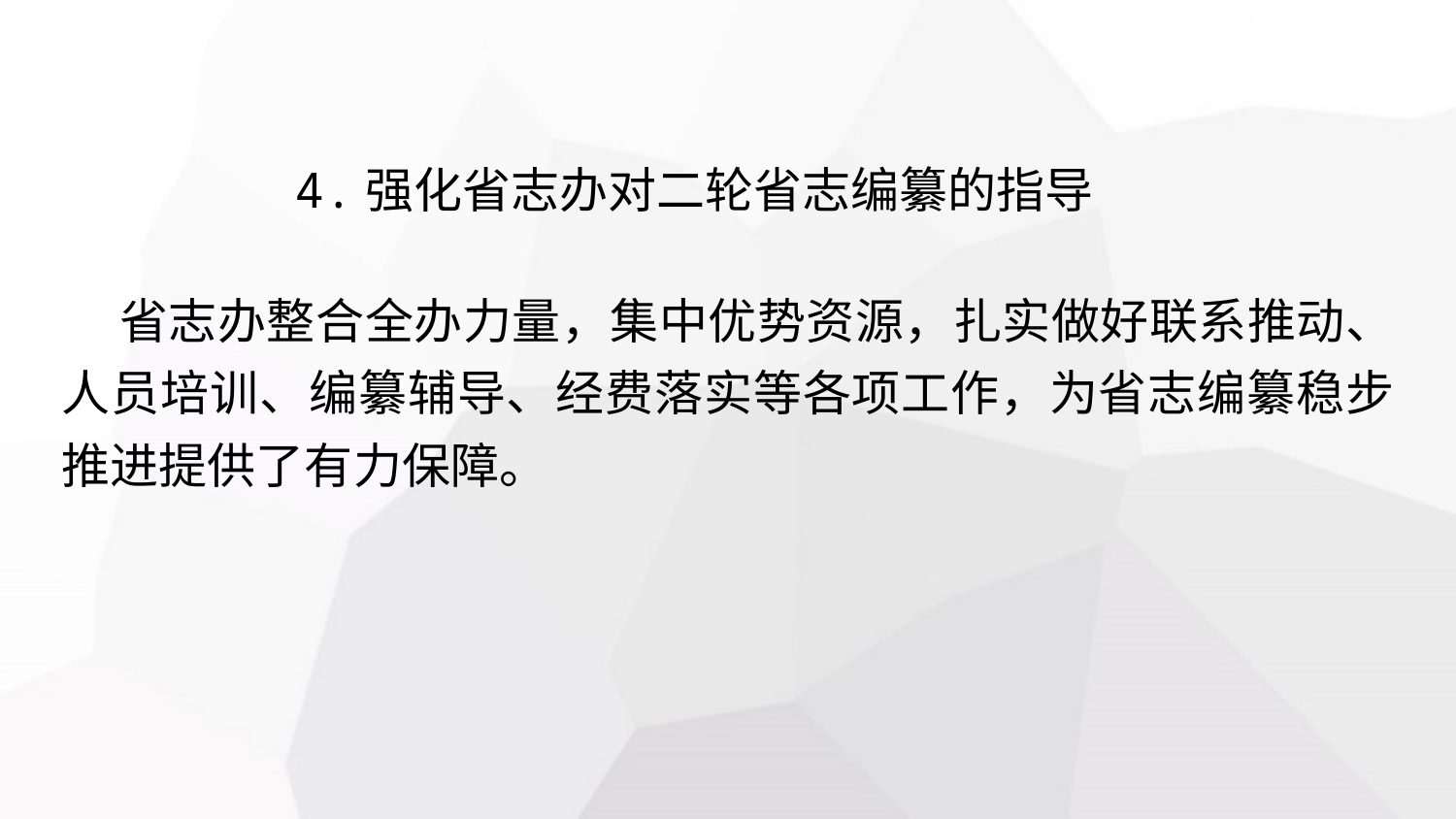

4.强化省志办对二轮省志编纂的指导

    省志办整合全办力量，集中优势资源，扎实做好联系推动、人员培训、编纂辅导、经费落实等各项工作，为省志编纂稳步推进提供了有力保障。